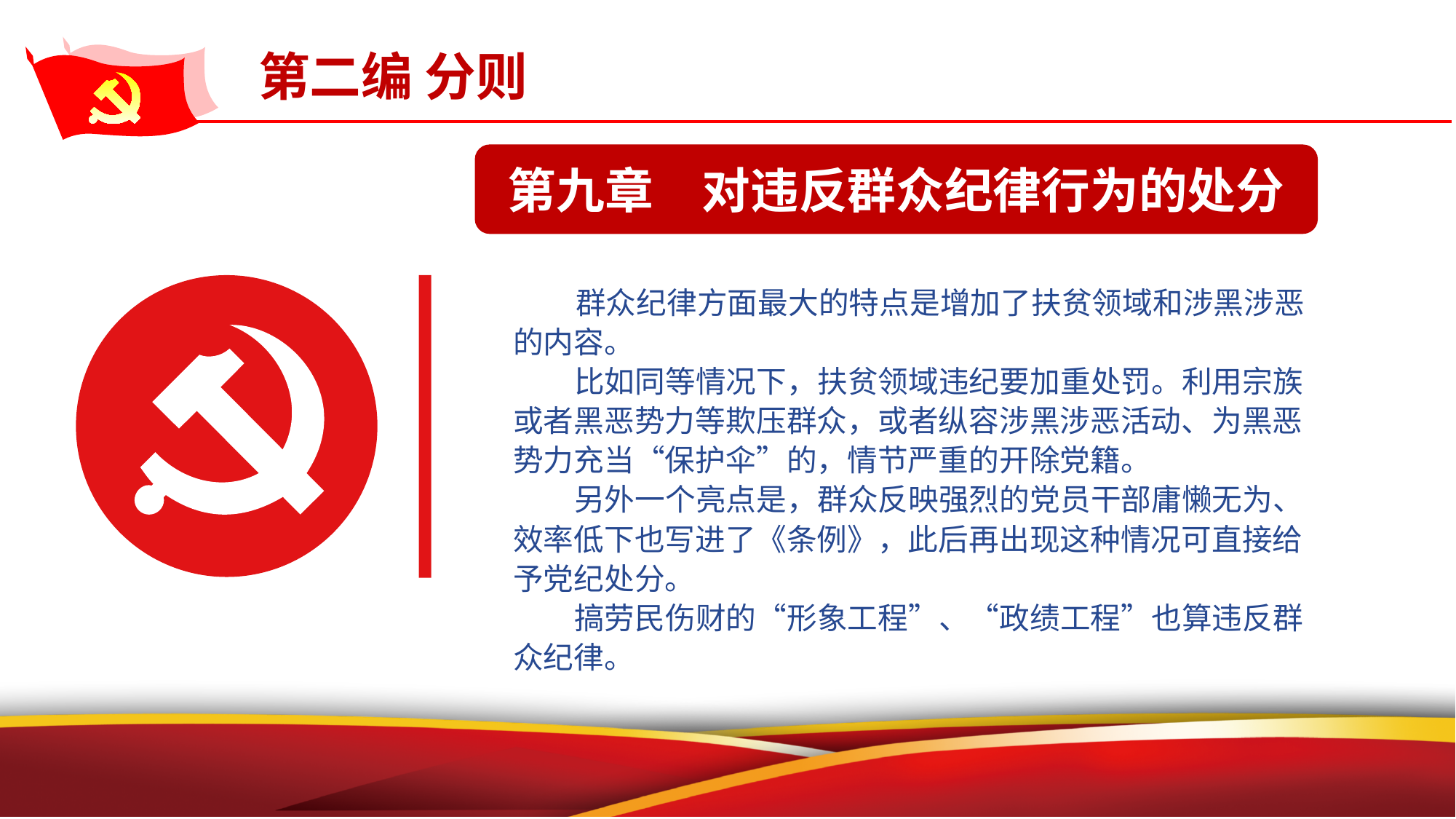

第二编 分则
第九章　对违反群众纪律行为的处分

        群众纪律方面最大的特点是增加了扶贫领域和涉黑涉恶的内容。
        比如同等情况下，扶贫领域违纪要加重处罚。利用宗族或者黑恶势力等欺压群众，或者纵容涉黑涉恶活动、为黑恶势力充当“保护伞”的，情节严重的开除党籍。
        另外一个亮点是，群众反映强烈的党员干部庸懒无为、效率低下也写进了《条例》，此后再出现这种情况可直接给予党纪处分。
        搞劳民伤财的“形象工程”、“政绩工程”也算违反群众纪律。